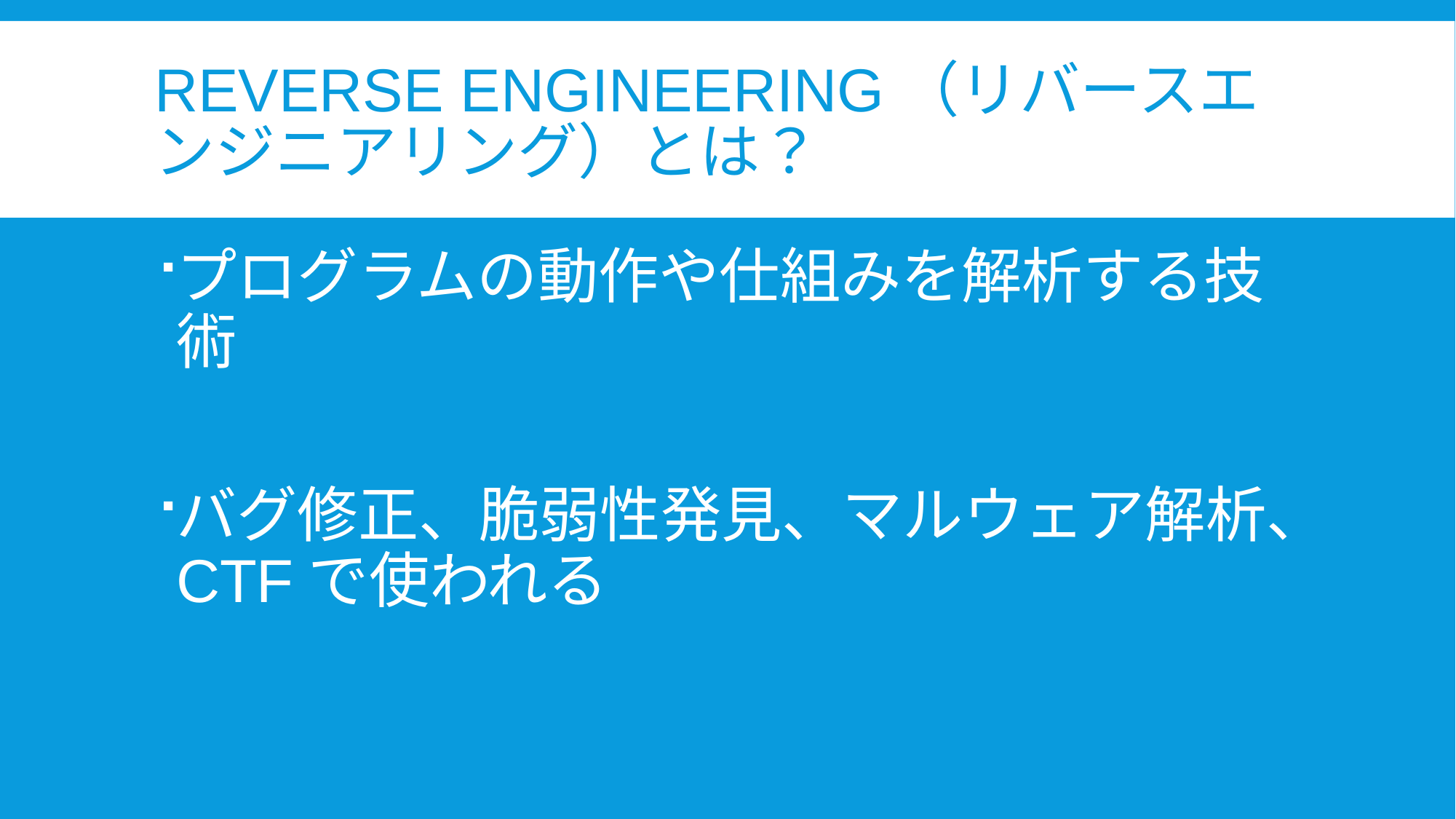

# Reverse Engineering（リバースエンジニアリング）とは？
プログラムの動作や仕組みを解析する技術

バグ修正、脆弱性発見、マルウェア解析、CTFで使われる